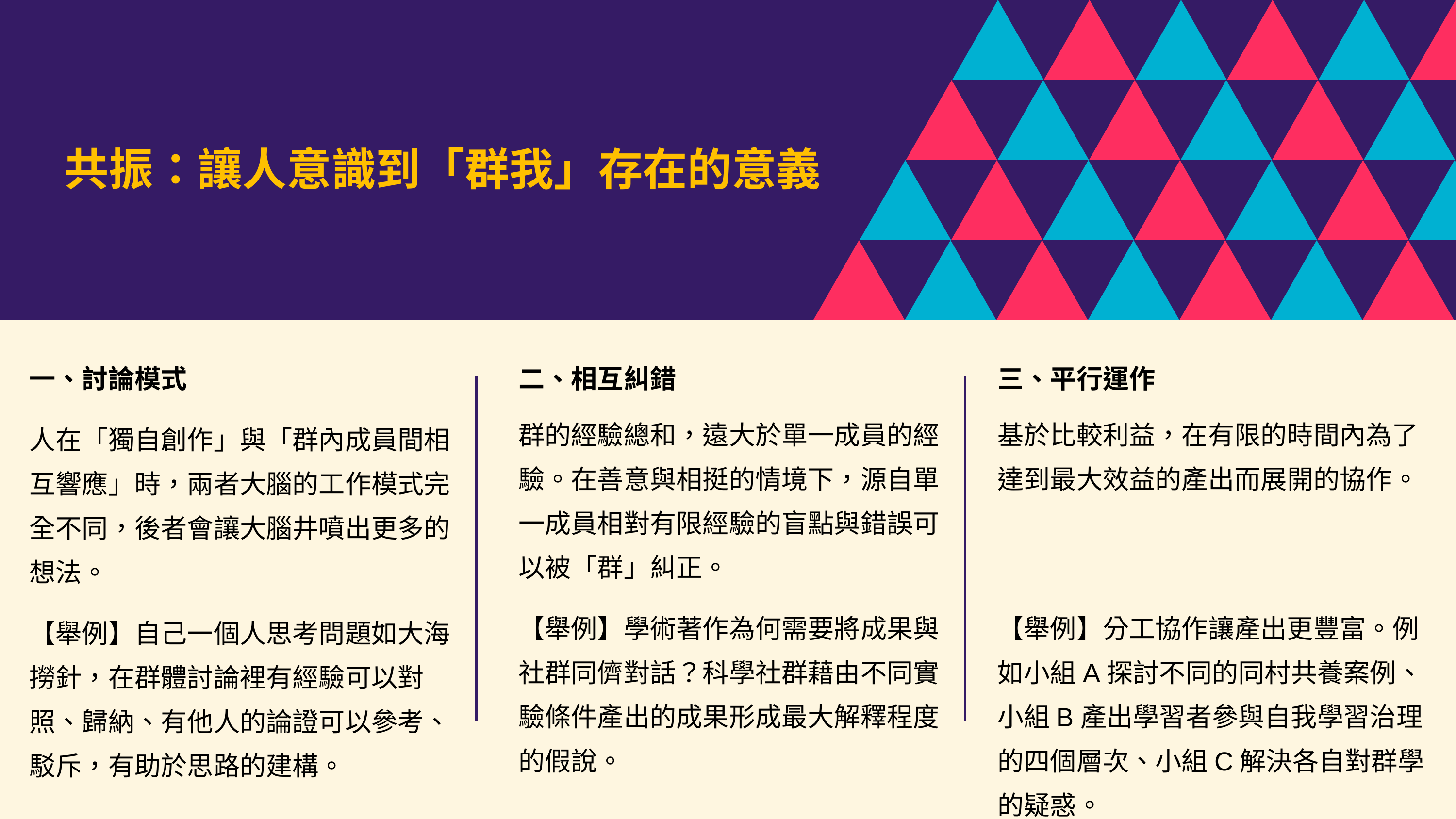

共振：讓人意識到「群我」存在的意義
三、平行運作
基於比較利益，在有限的時間內為了達到最大效益的產出而展開的協作。

【舉例】分工協作讓產出更豐富。例如小組A探討不同的同村共養案例、小組B產出學習者參與自我學習治理的四個層次、小組C解決各自對群學的疑惑。
一、討論模式
人在「獨自創作」與「群內成員間相互響應」時，兩者大腦的工作模式完全不同，後者會讓大腦井噴出更多的想法。

【舉例】自己一個人思考問題如大海撈針，在群體討論裡有經驗可以對照、歸納、有他人的論證可以參考、駁斥，有助於思路的建構。
二、相互糾錯
群的經驗總和，遠大於單一成員的經驗。在善意與相挺的情境下，源自單一成員相對有限經驗的盲點與錯誤可以被「群」糾正。

【舉例】學術著作為何需要將成果與社群同儕對話？科學社群藉由不同實驗條件產出的成果形成最大解釋程度的假說。